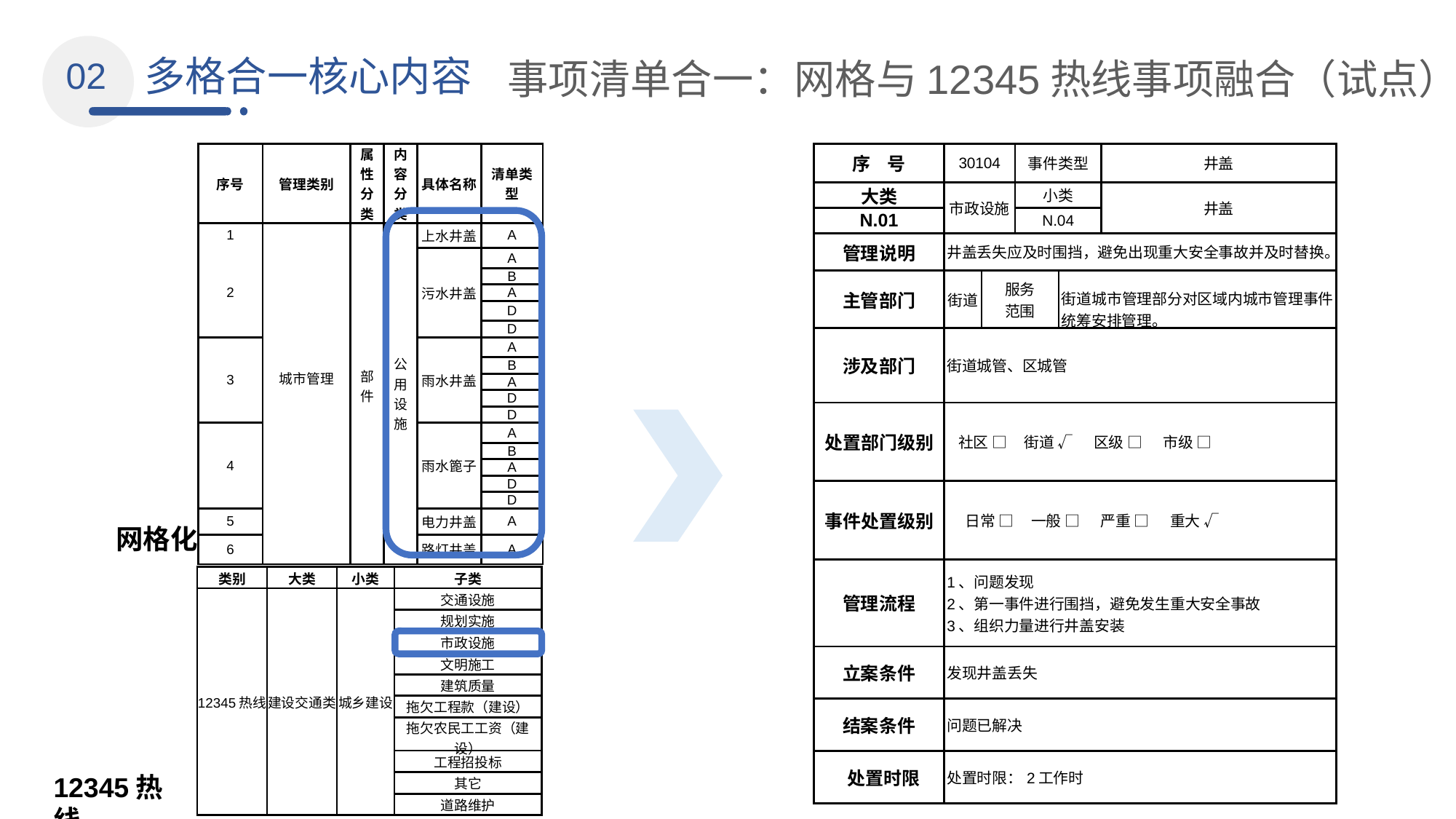

多格合一核心内容
02
事项清单合一：网格与12345热线事项融合（试点）
| 序 号 | 30104 |  | 事件类型 |  | 井盖 |
| --- | --- | --- | --- | --- | --- |
| 大类 | 市政设施 |  | 小类 |  | 井盖 |
| N.01 |  |  | N.04 |  |  |
| 管理说明 | 井盖丢失应及时围挡，避免出现重大安全事故并及时替换。 |  |  |  |  |
| 主管部门 | 街道 | 服务 范围 |  | 街道城市管理部分对区域内城市管理事件统筹安排管理。 |  |
| 涉及部门 | 街道城管、区城管 |  |  |  |  |
| 处置部门级别 | 社区 □ 街道 √ 区级 □ 市级 □ |  |  |  |  |
| 事件处置级别 | 日常 □ 一般 □ 严重 □ 重大 √ |  |  |  |  |
| 管理流程 | 1、问题发现 2、第一事件进行围挡，避免发生重大安全事故 3、组织力量进行井盖安装 |  |  |  |  |
| 立案条件 | 发现井盖丢失 |  |  |  |  |
| 结案条件 | 问题已解决 |  |  |  |  |
| 处置时限 | 处置时限：2工作时 |  |  |  |  |
| 序号 | 管理类别 | 属性分类 | 内容分类 | 具体名称 | 清单类型 |
| --- | --- | --- | --- | --- | --- |
| 1 | 城市管理 | 部件 | 公用设施 | 上水井盖 | A |
| 2 |  |  |  |  |  |
|  |  |  |  | 污水井盖 | A |
|  |  |  |  |  | B |
|  |  |  |  |  | A |
|  |  |  |  |  | D |
|  |  |  |  |  | D |
| 3 |  |  |  | 雨水井盖 | A |
|  |  |  |  |  | B |
|  |  |  |  |  | A |
|  |  |  |  |  | D |
|  |  |  |  |  | D |
| 4 |  |  |  | 雨水篦子 | A |
|  |  |  |  |  | B |
|  |  |  |  |  | A |
|  |  |  |  |  | D |
|  |  |  |  |  | D |
| 5 |  |  |  | 电力井盖 | A |
| 6 |  |  |  | 路灯井盖 | A |

网格化
| 类别 | 大类 | 小类 | 子类 |
| --- | --- | --- | --- |
| 12345热线 | 建设交通类 | 城乡建设 | 交通设施 |
|  |  |  | 规划实施 |
|  |  |  | 市政设施 |
|  |  |  | 文明施工 |
|  |  |  | 建筑质量 |
|  |  |  | 拖欠工程款（建设） |
|  |  |  | 拖欠农民工工资（建设） |
|  |  |  | 工程招投标 |
|  |  |  | 其它 |
|  |  |  | 道路维护 |

12345热线